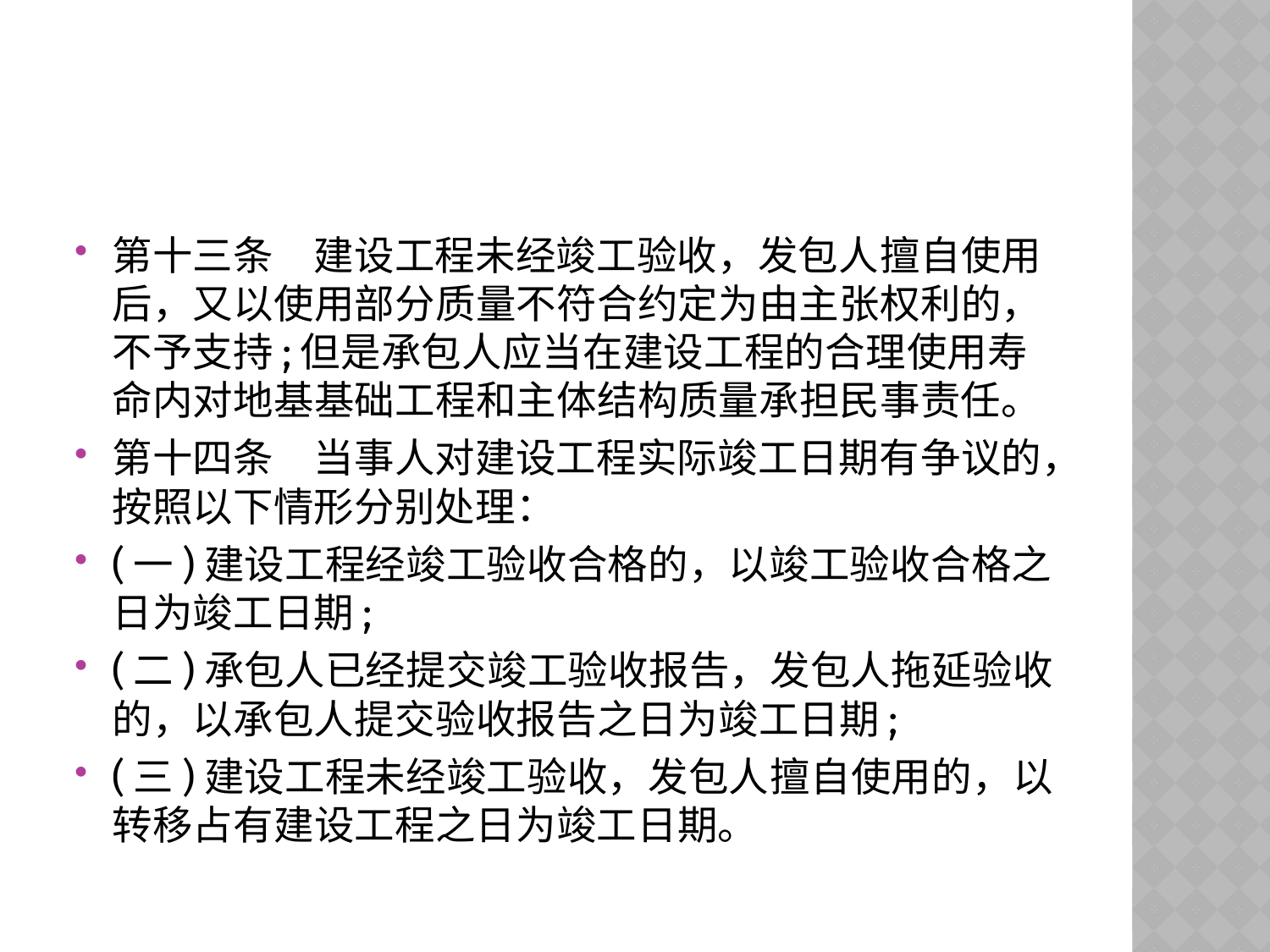

#
第十三条　建设工程未经竣工验收，发包人擅自使用后，又以使用部分质量不符合约定为由主张权利的，不予支持;但是承包人应当在建设工程的合理使用寿命内对地基基础工程和主体结构质量承担民事责任。
第十四条　当事人对建设工程实际竣工日期有争议的，按照以下情形分别处理：
(一)建设工程经竣工验收合格的，以竣工验收合格之日为竣工日期;
(二)承包人已经提交竣工验收报告，发包人拖延验收的，以承包人提交验收报告之日为竣工日期;
(三)建设工程未经竣工验收，发包人擅自使用的，以转移占有建设工程之日为竣工日期。